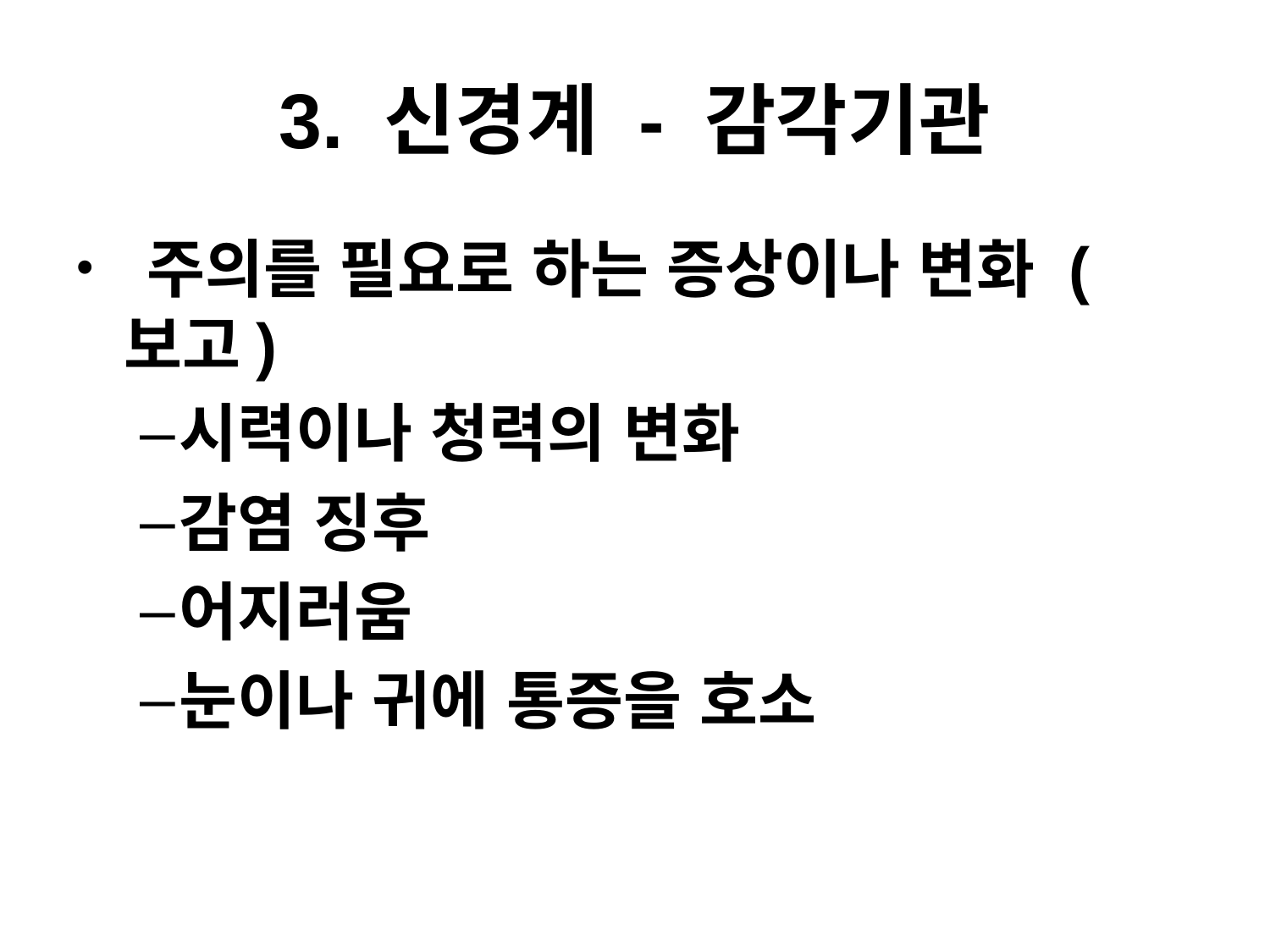

# 3. 신경계 - 감각기관
 주의를 필요로 하는 증상이나 변화 (보고)
시력이나 청력의 변화
감염 징후
어지러움
눈이나 귀에 통증을 호소